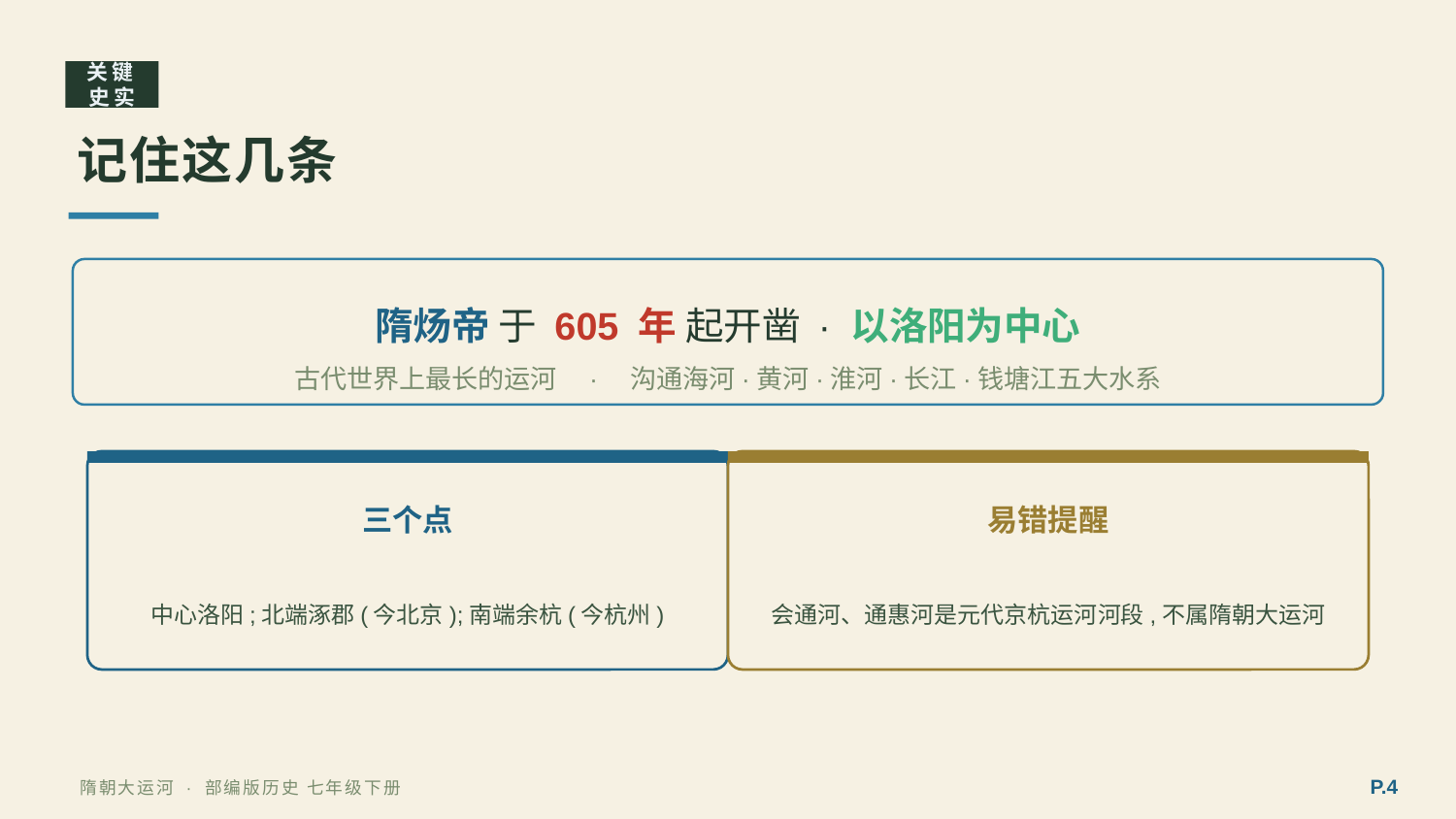

关键史实

记住这几条

隋炀帝 于 605 年 起开凿 · 以洛阳为中心
古代世界上最长的运河　·　沟通海河·黄河·淮河·长江·钱塘江五大水系

三个点
易错提醒
中心洛阳;北端涿郡(今北京);南端余杭(今杭州)
会通河、通惠河是元代京杭运河河段,不属隋朝大运河
P.4
隋朝大运河 · 部编版历史 七年级下册